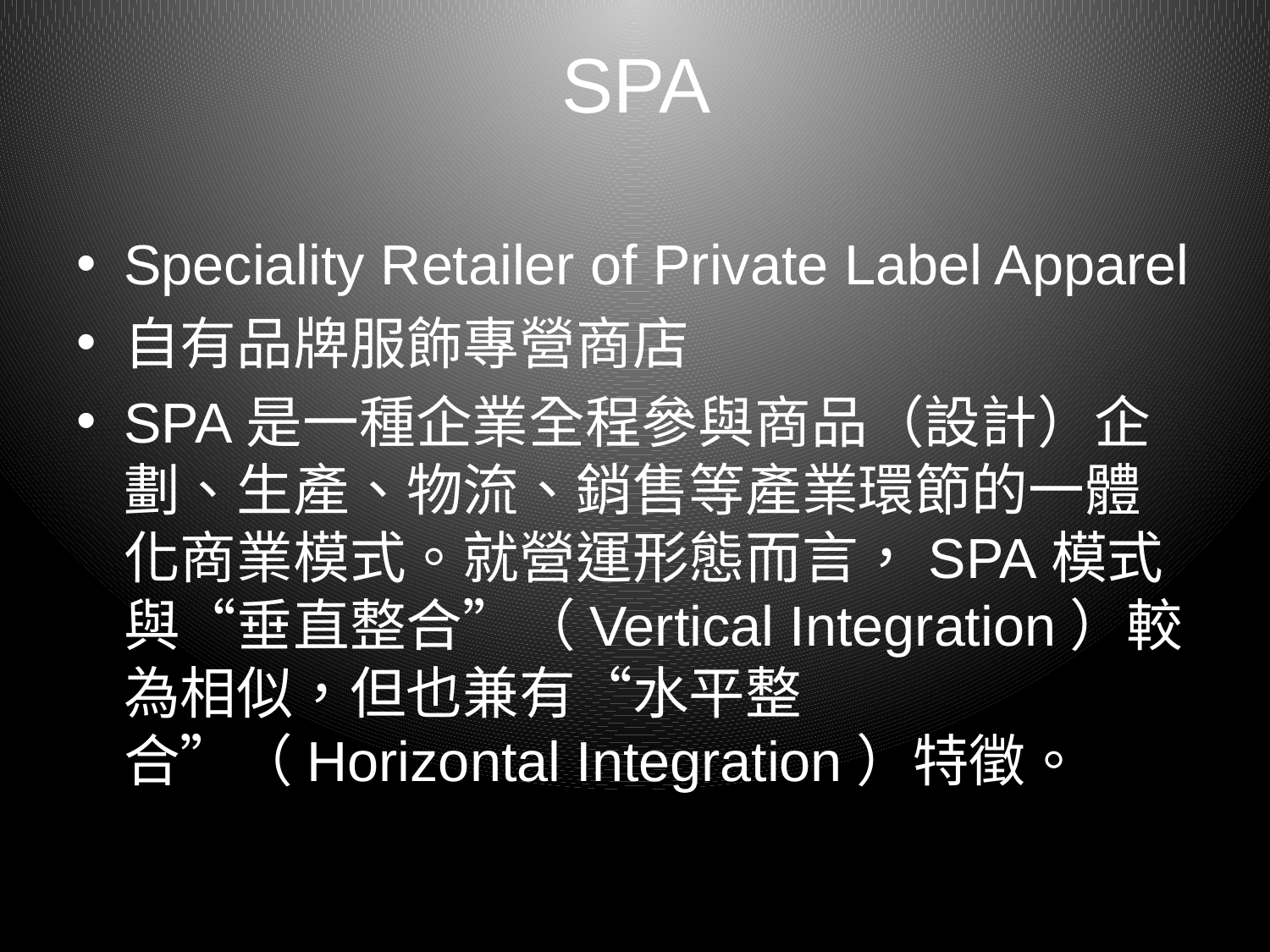

# SPA
Speciality Retailer of Private Label Apparel
自有品牌服飾專營商店
SPA是一種企業全程參與商品（設計）企劃、生產、物流、銷售等產業環節的一體化商業模式。就營運形態而言，SPA模式與“垂直整合”（Vertical Integration）較為相似，但也兼有“水平整合”（Horizontal Integration）特徵。